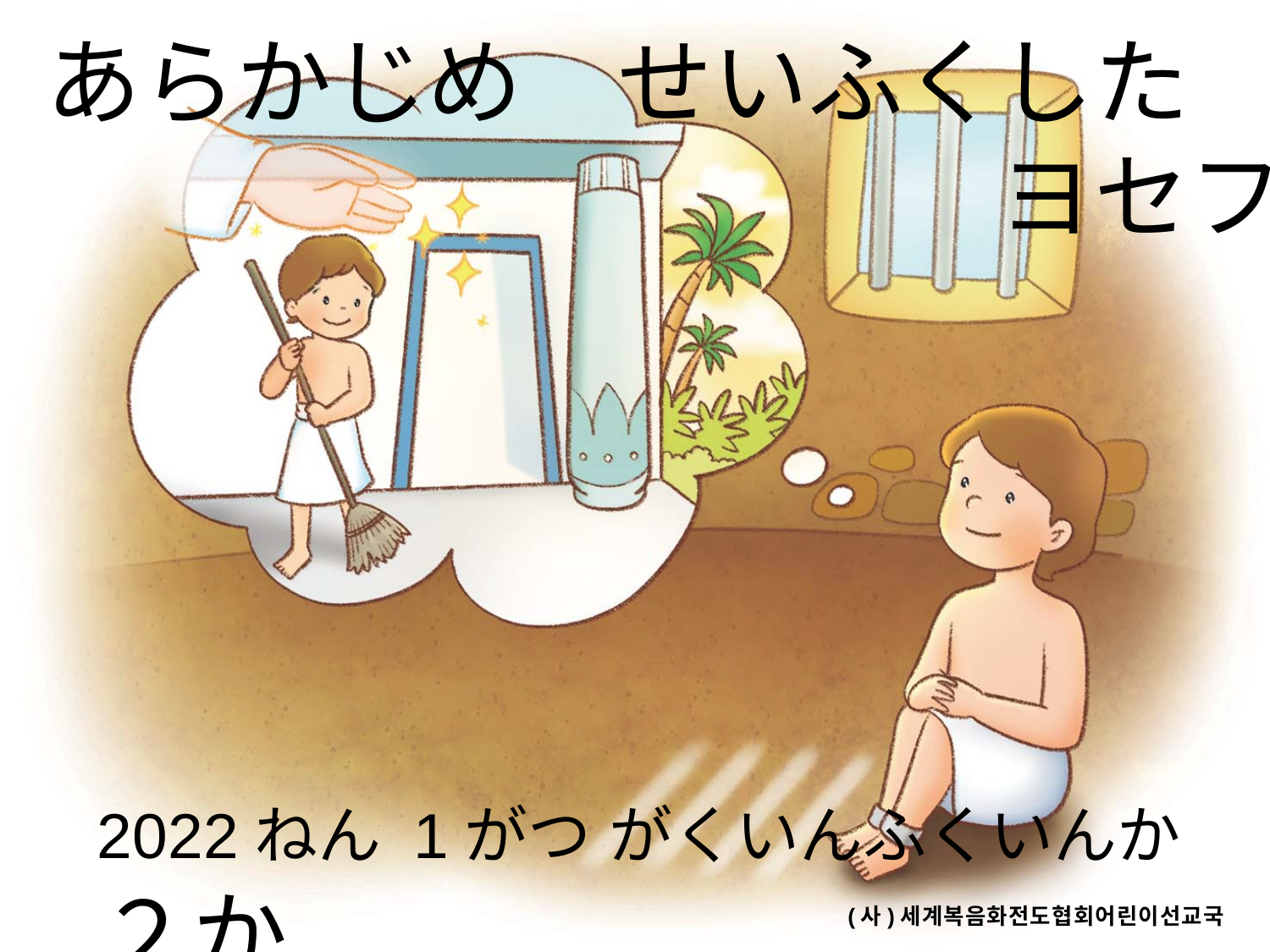

あらかじめ　せいふくした
　　　　　　　　　　ヨセフ
2022ねん 1がつ がくいんふくいんか ２か
(사)세계복음화전도협회어린이선교국